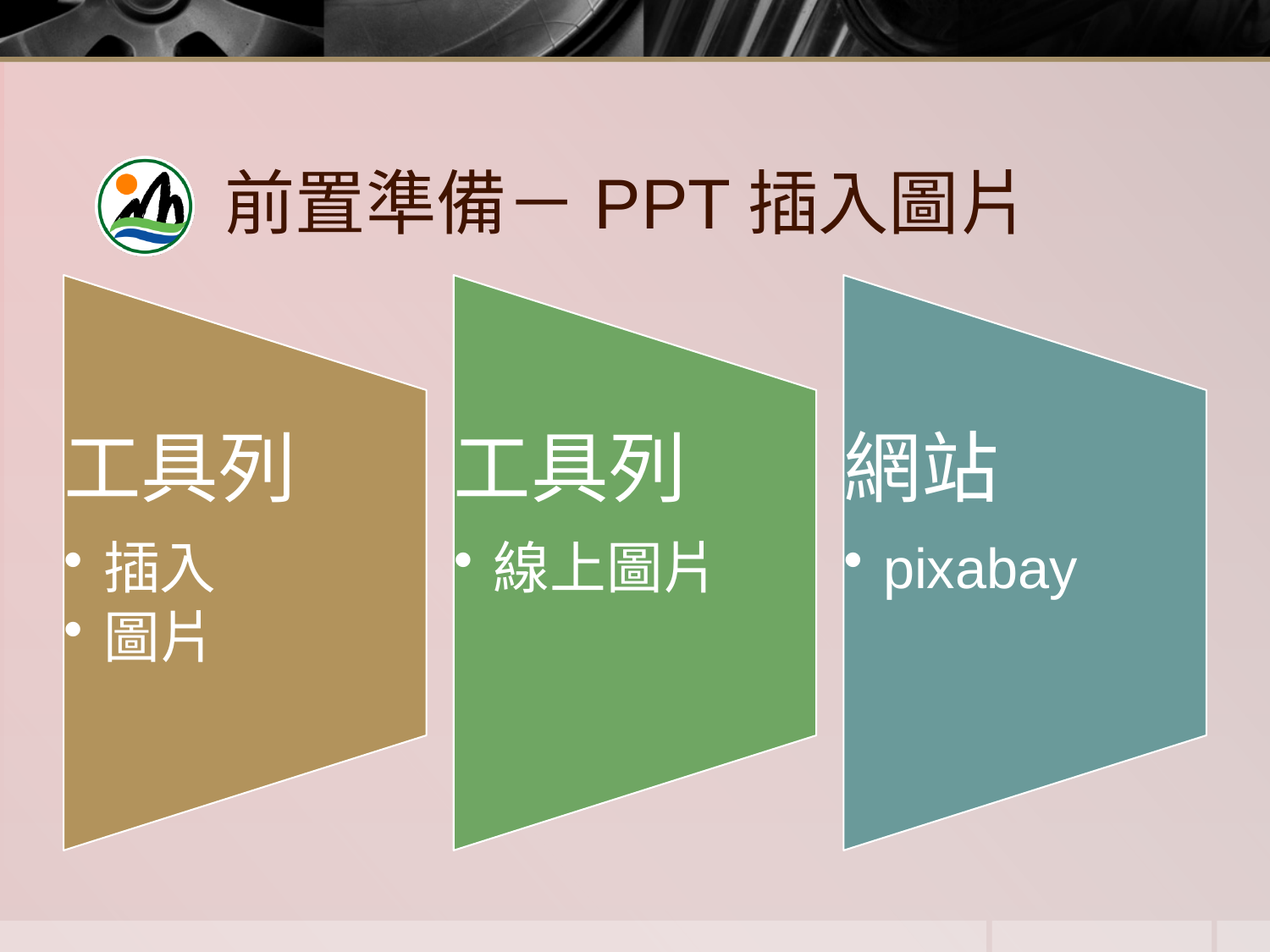

# 前置準備－PPT插入圖片
工具列
插入
圖片
工具列
線上圖片
網站
pixabay